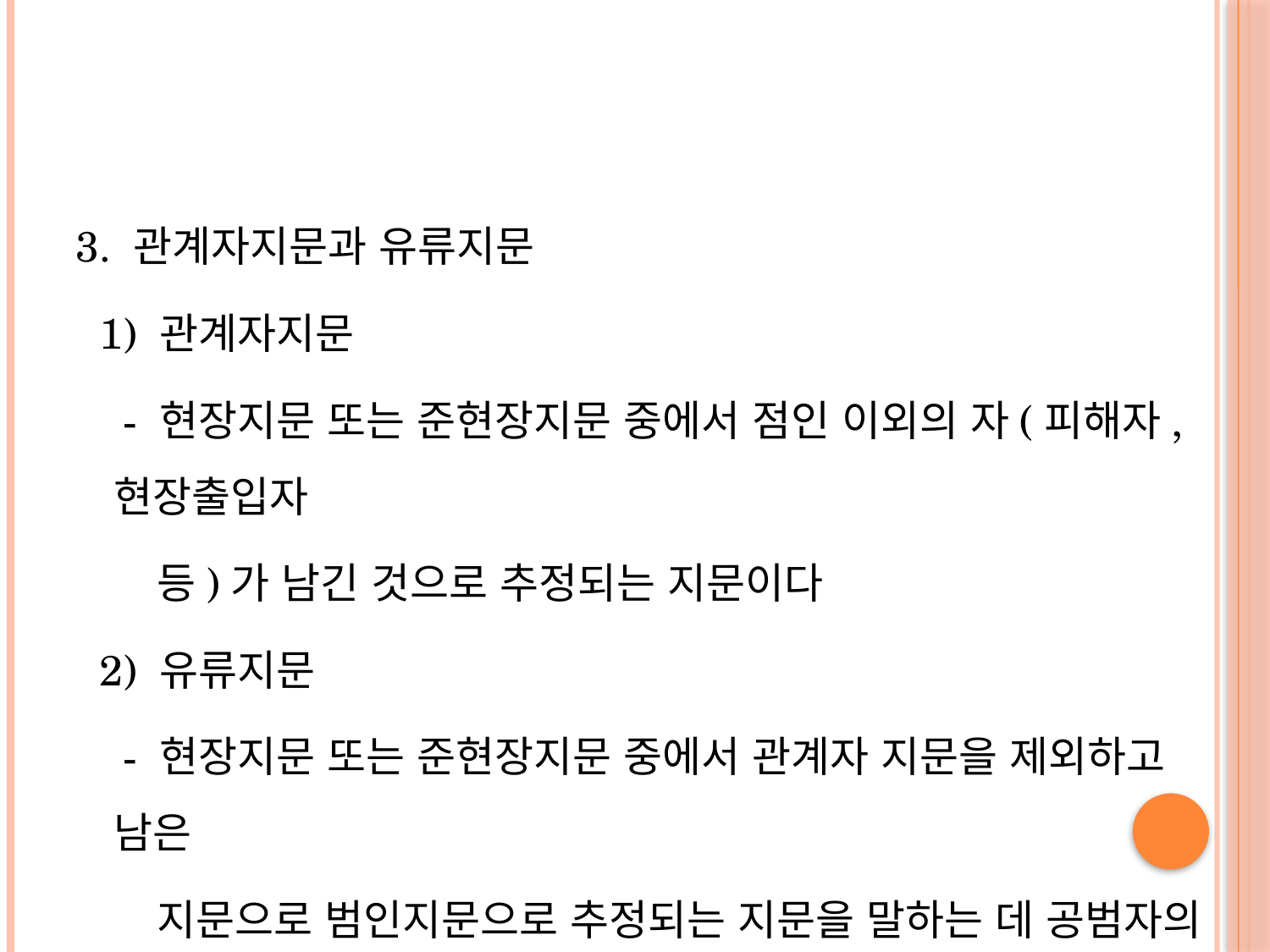

#
3. 관계자지문과 유류지문
  1) 관계자지문
    - 현장지문 또는 준현장지문 중에서 점인 이외의 자(피해자, 현장출입자
      등)가 남긴 것으로 추정되는 지문이다
  2) 유류지문
    - 현장지문 또는 준현장지문 중에서 관계자 지문을 제외하고 남은
      지문으로 범인지문으로 추정되는 지문을 말하는 데 공범자의 지문도
      유류지문에 해당한다